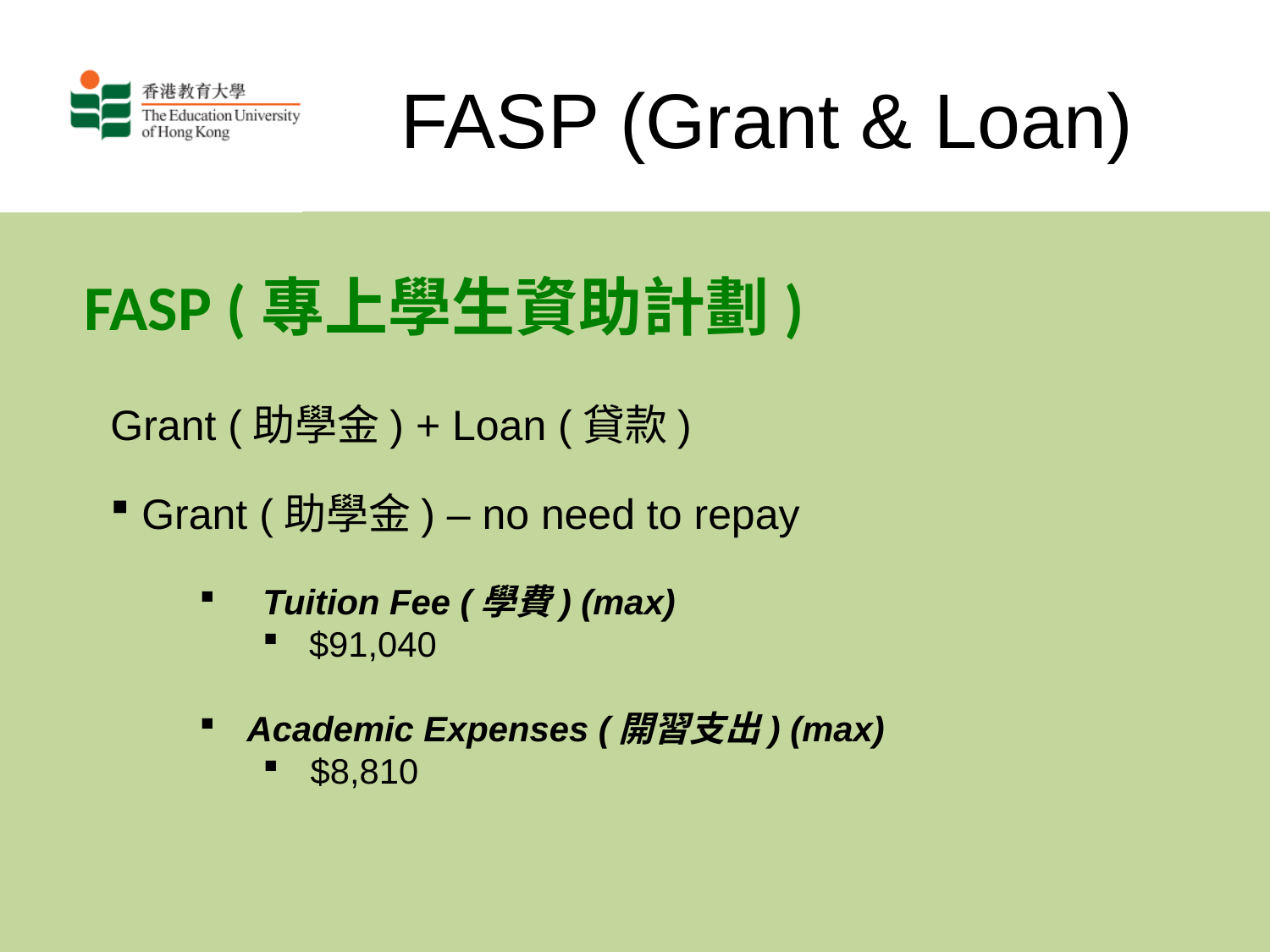

# FASP (Grant & Loan)
FASP (專上學生資助計劃)
Grant (助學金) + Loan (貸款)

 Grant (助學金) – no need to repay

Tuition Fee (學費) (max)
$91,040

Academic Expenses (開習支出) (max)
$8,810